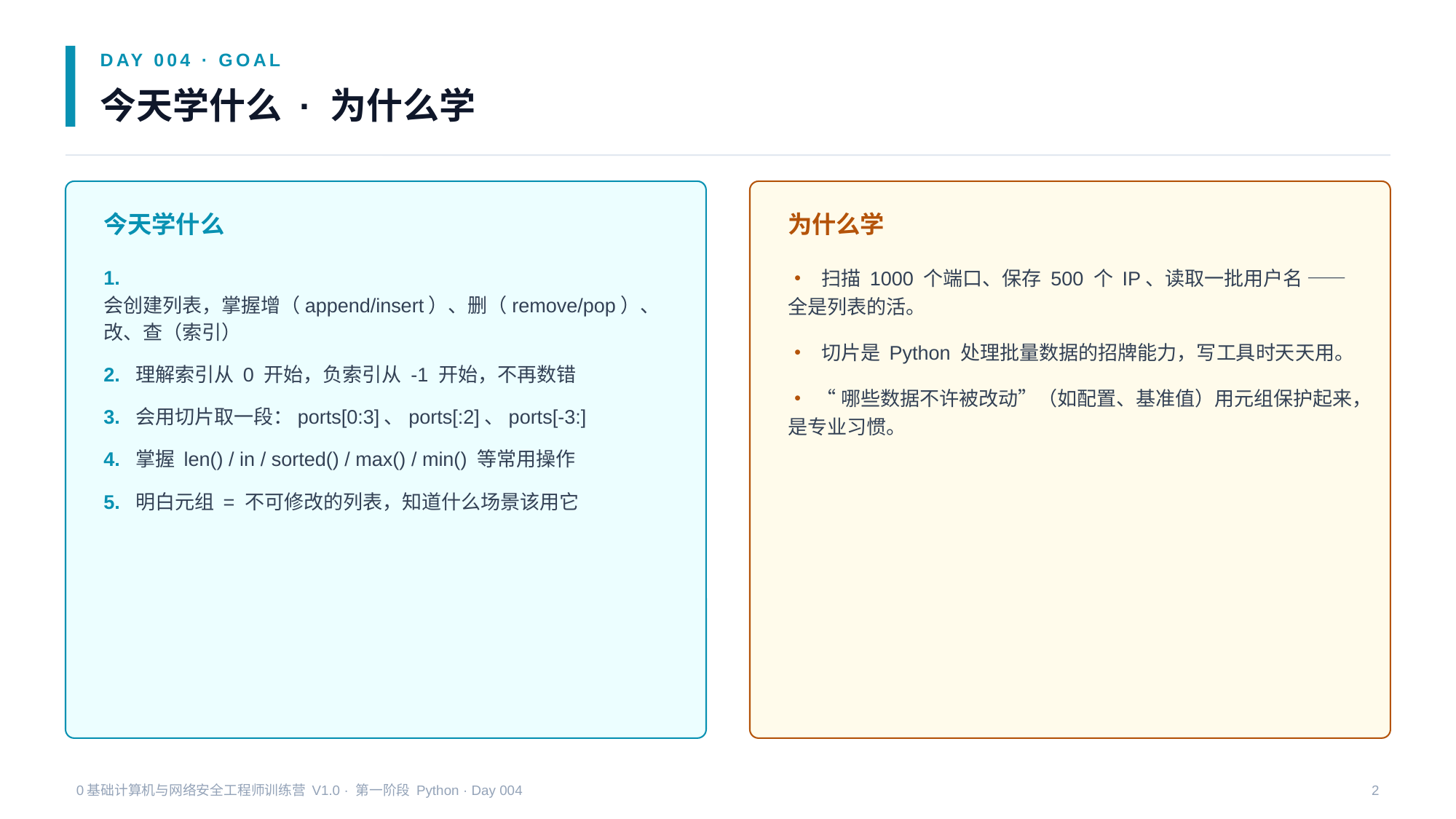

DAY 004 · GOAL

今天学什么 · 为什么学

今天学什么
为什么学
1.  会创建列表，掌握增（append/insert）、删（remove/pop）、改、查（索引）
2.  理解索引从 0 开始，负索引从 -1 开始，不再数错
3.  会用切片取一段：ports[0:3]、ports[:2]、ports[-3:]
4.  掌握 len() / in / sorted() / max() / min() 等常用操作
5.  明白元组 = 不可修改的列表，知道什么场景该用它
•  扫描 1000 个端口、保存 500 个 IP、读取一批用户名 —— 全是列表的活。
•  切片是 Python 处理批量数据的招牌能力，写工具时天天用。
•  “哪些数据不许被改动”（如配置、基准值）用元组保护起来，是专业习惯。
0基础计算机与网络安全工程师训练营 V1.0 · 第一阶段 Python · Day 004
2